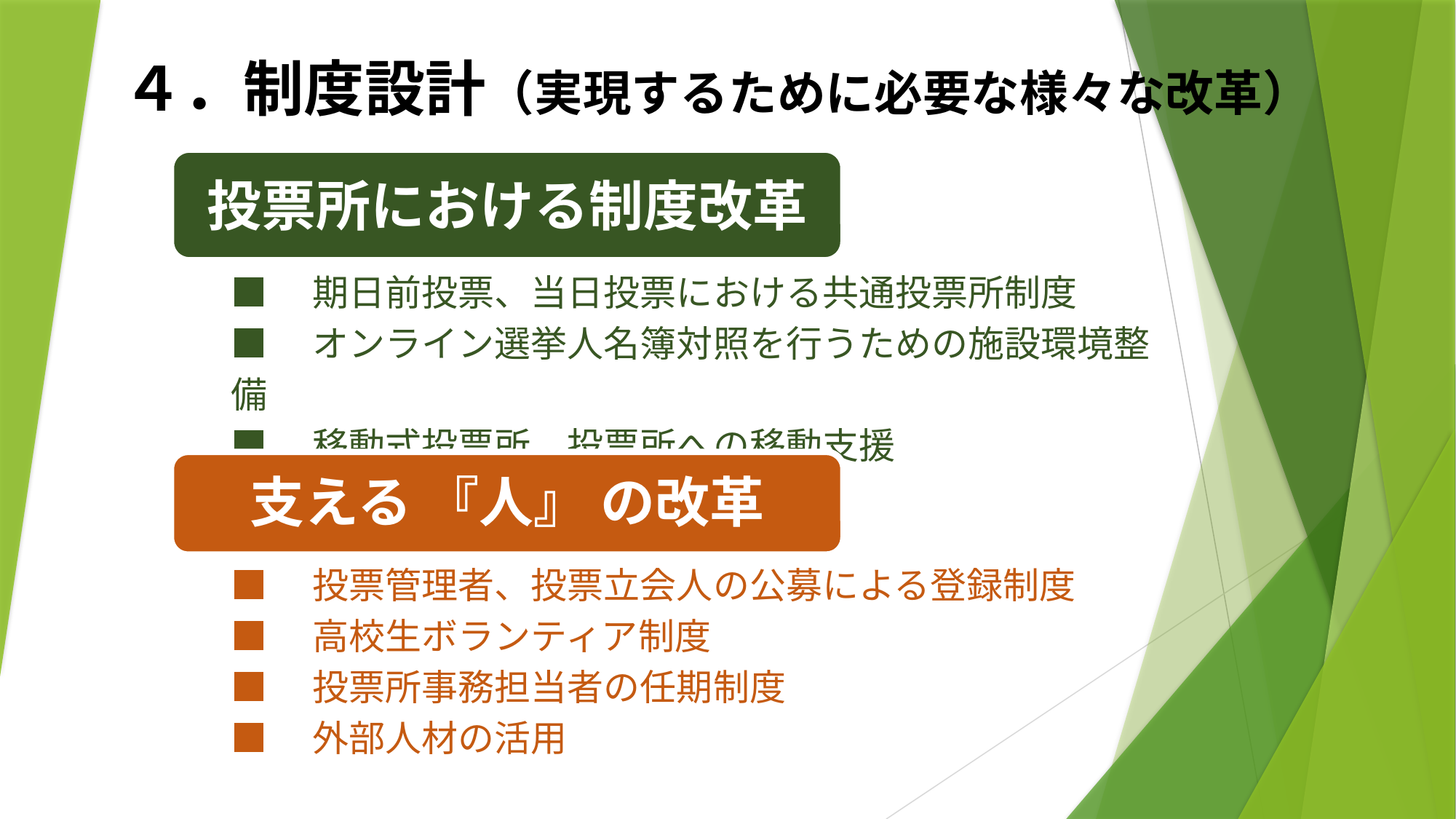

４．制度設計（実現するために必要な様々な改革）
投票所における制度改革
■　期日前投票、当日投票における共通投票所制度
■　オンライン選挙人名簿対照を行うための施設環境整備
■　移動式投票所、投票所への移動支援
支える 『人』 の改革
■　投票管理者、投票立会人の公募による登録制度
■　高校生ボランティア制度
■　投票所事務担当者の任期制度
■　外部人材の活用